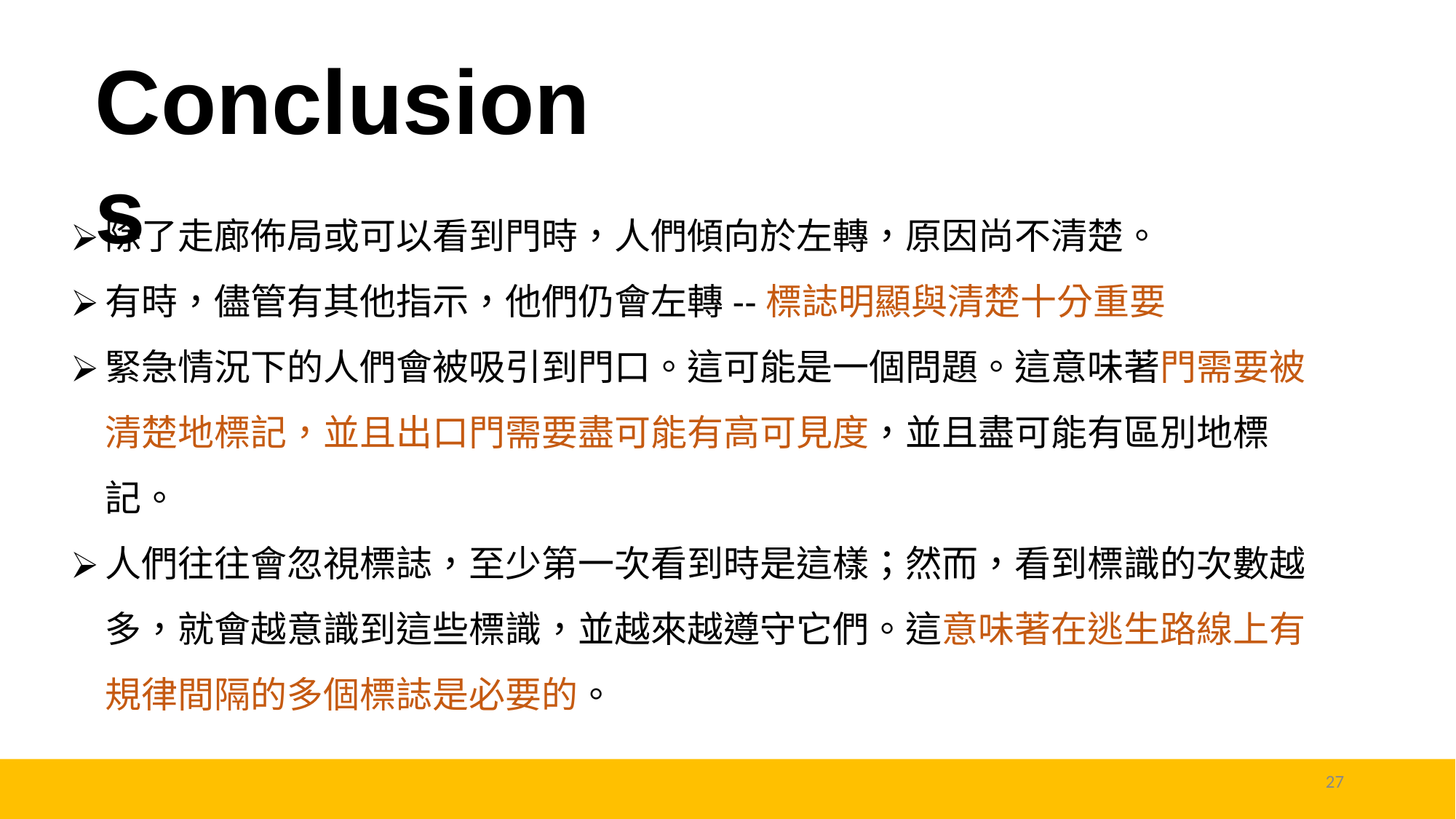

Conclusions
除了走廊佈局或可以看到門時，人們傾向於左轉，原因尚不清楚。
有時，儘管有其他指示，他們仍會左轉--標誌明顯與清楚十分重要
緊急情況下的人們會被吸引到門口。這可能是一個問題。這意味著門需要被清楚地標記，並且出口門需要盡可能有高可見度，並且盡可能有區別地標記。
人們往往會忽視標誌，至少第一次看到時是這樣；然而，看到標識的次數越多，就會越意識到這些標識，並越來越遵守它們。這意味著在逃生路線上有規律間隔的多個標誌是必要的。

27